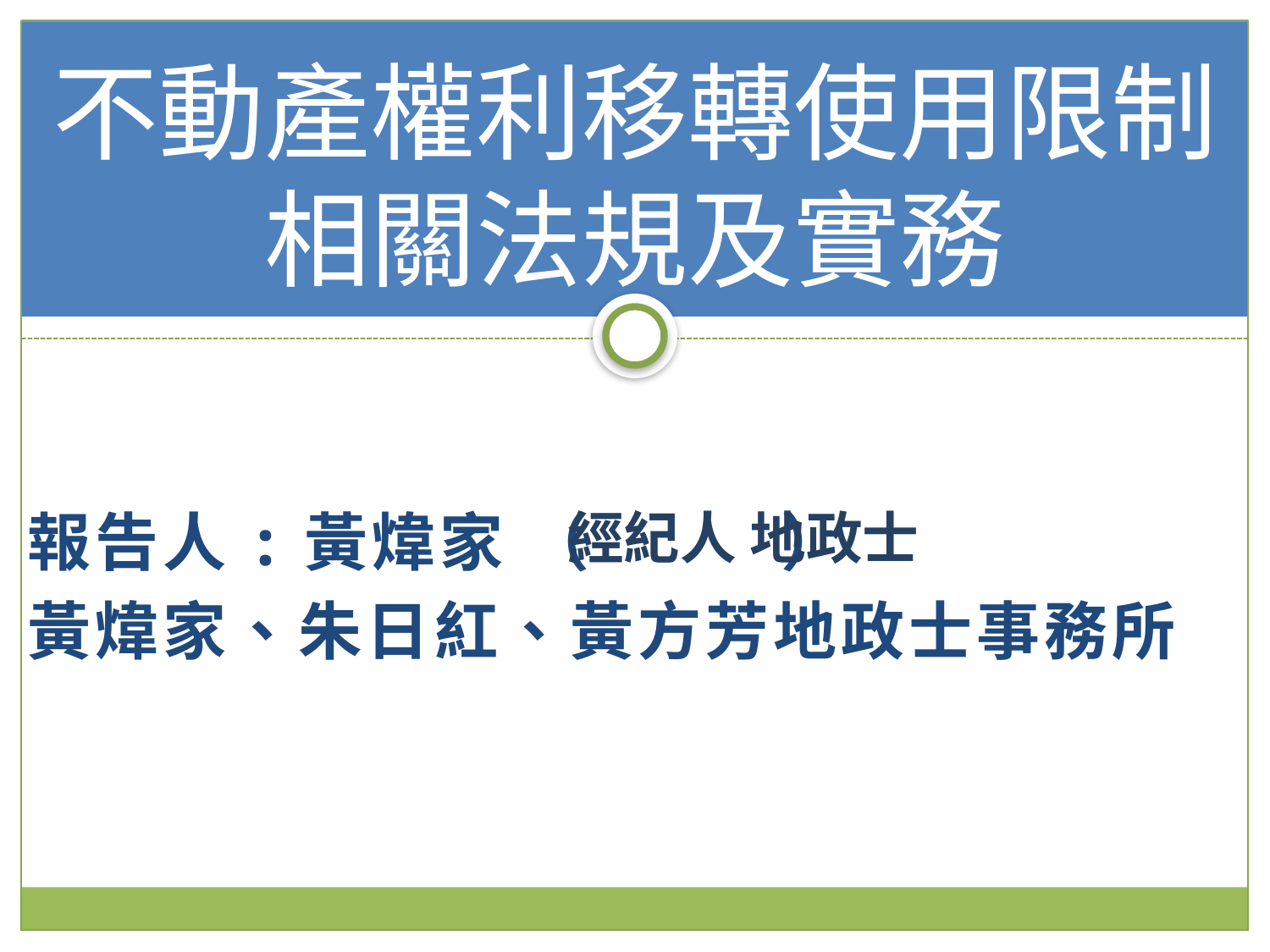

# 不動產權利移轉使用限制相關法規及實務
報告人:黃煒家 （          ）
黃煒家、朱日紅、黃方芳地政士事務所
經紀人 地政士